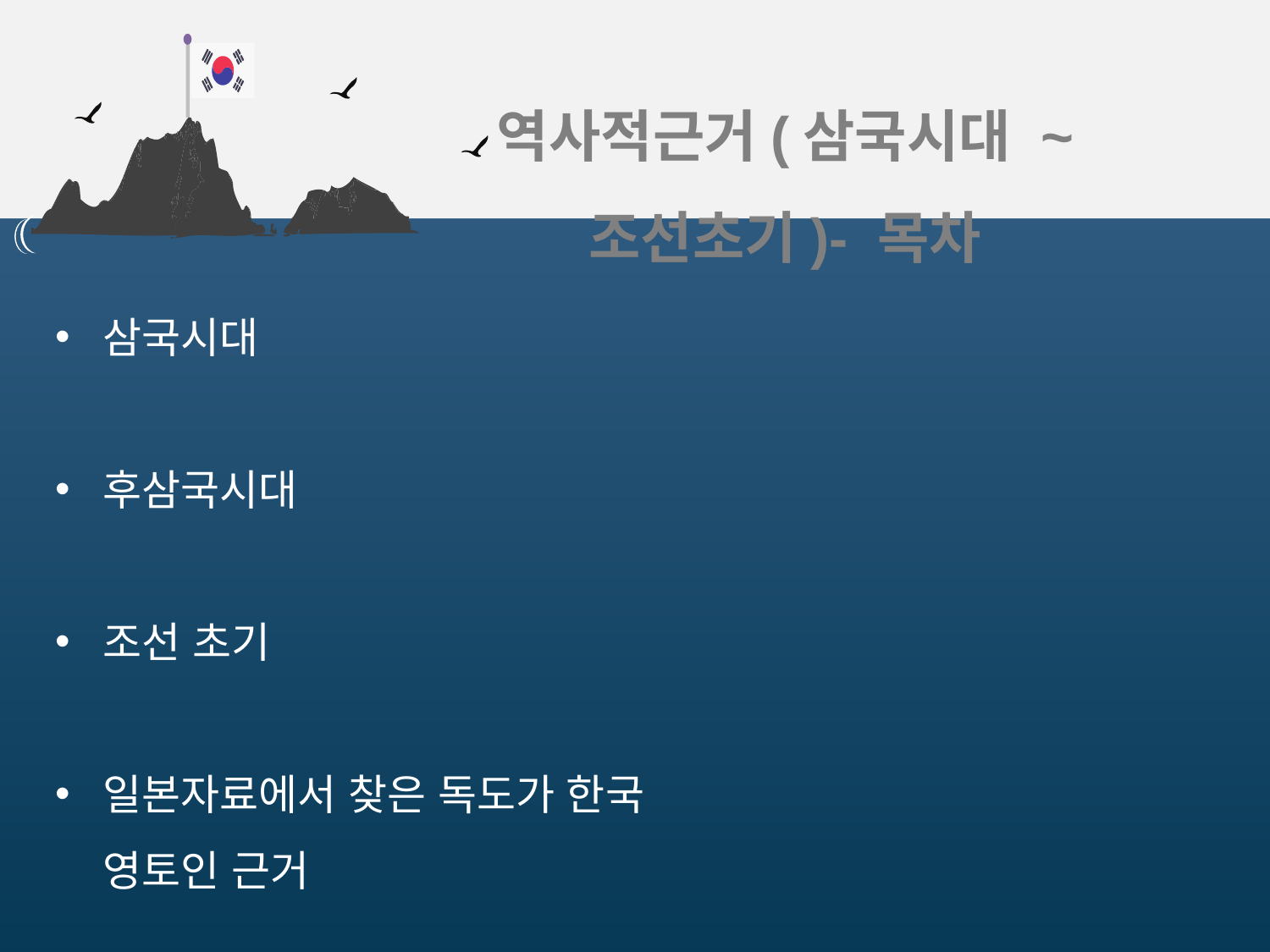

역사적근거(삼국시대 ~ 조선초기)- 목차

삼국시대

후삼국시대

조선 초기

일본자료에서 찾은 독도가 한국 영토인 근거